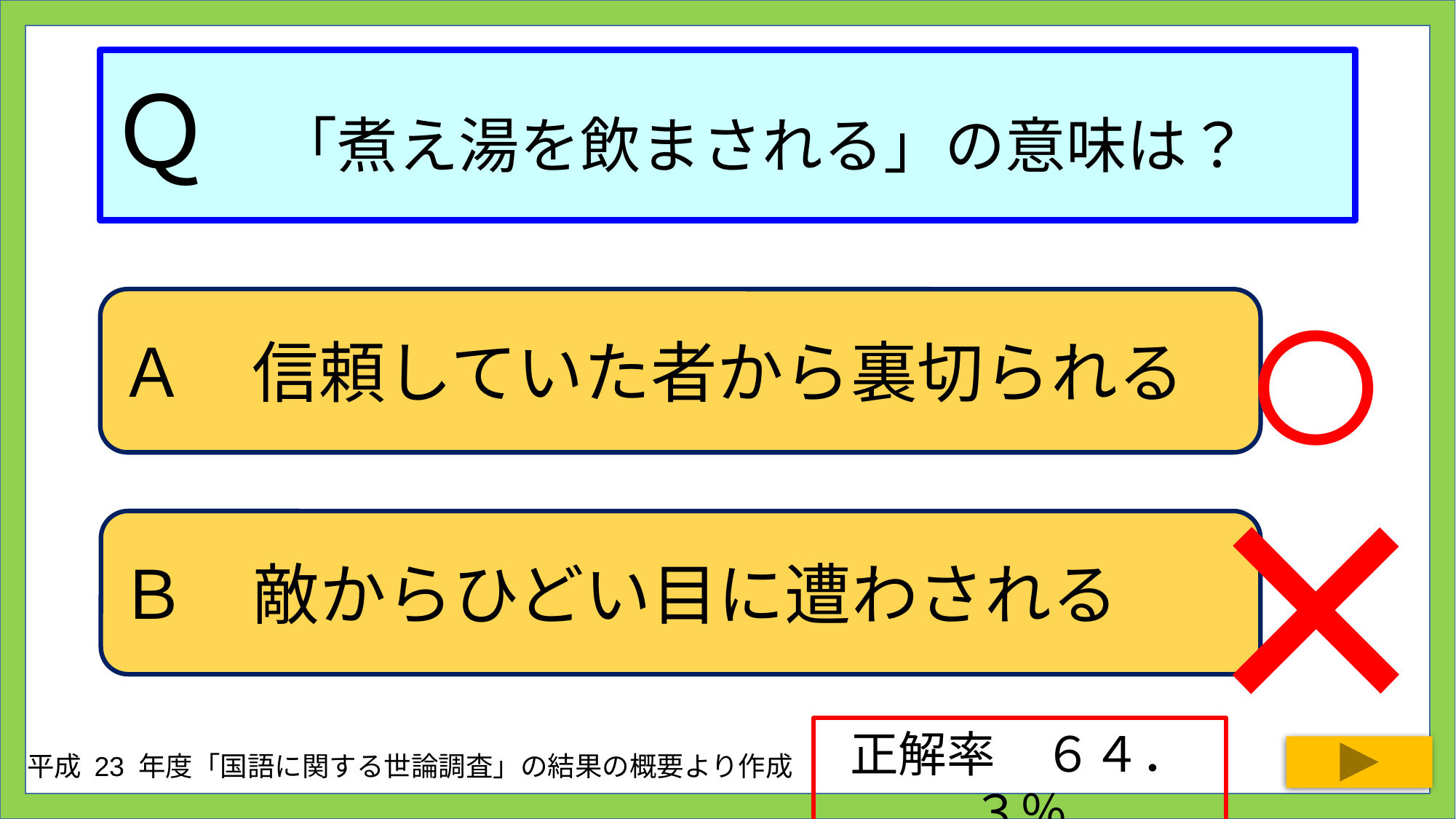

# Ｑ　「煮え湯を飲まされる」の意味は？
○
Ａ　信頼していた者から裏切られる
×
Ｂ　敵からひどい目に遭わされる
正解率　６４．３％

平成 23 年度「国語に関する世論調査」の結果の概要より作成